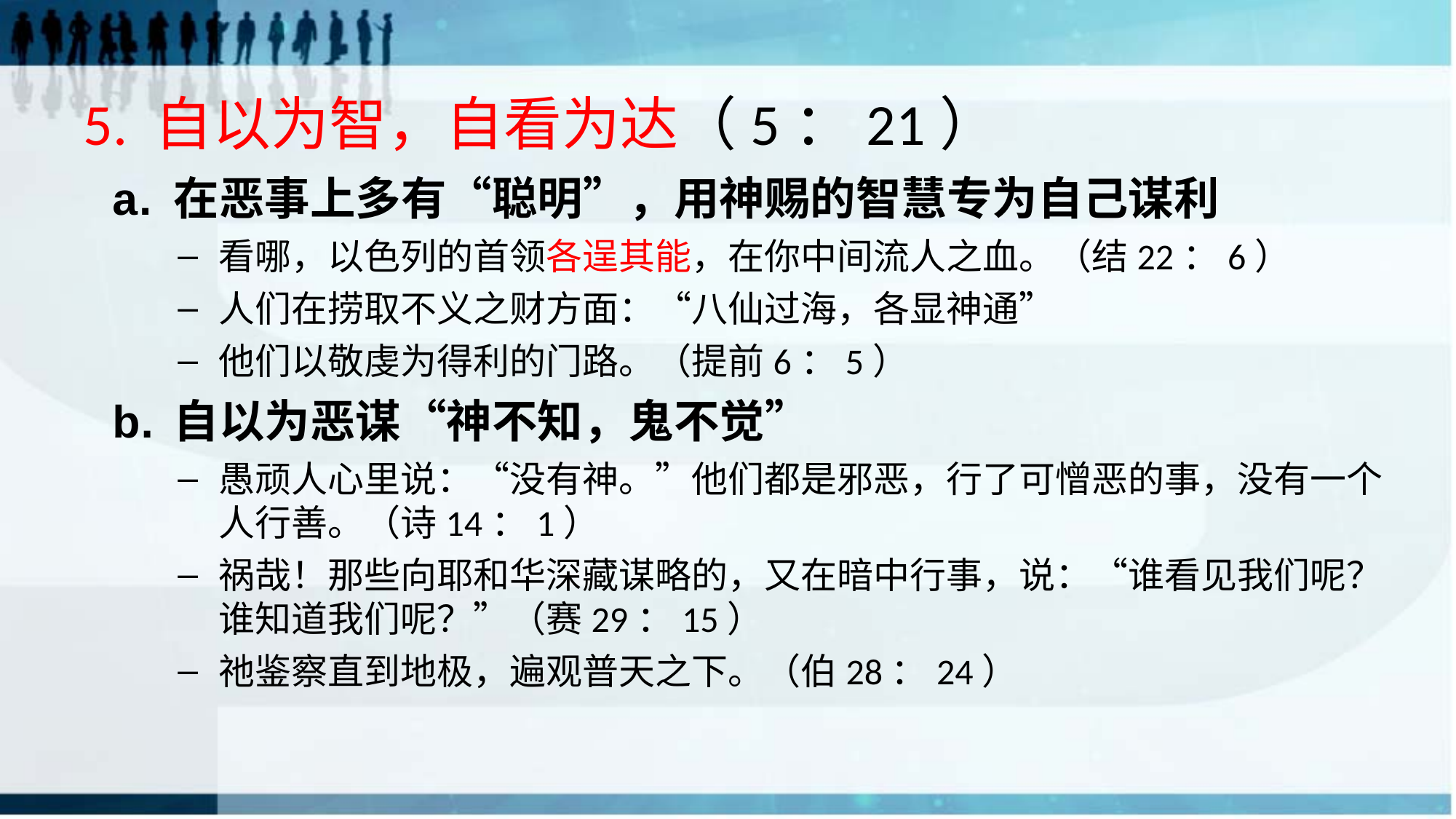

# 5. 自以为智，自看为达（5：21）
在恶事上多有“聪明”，用神赐的智慧专为自己谋利
看哪，以色列的首领各逞其能，在你中间流人之血。（结22：6）
人们在捞取不义之财方面：“八仙过海，各显神通”
他们以敬虔为得利的门路。（提前6：5）
自以为恶谋“神不知，鬼不觉”
愚顽人心里说：“没有神。”他们都是邪恶，行了可憎恶的事，没有一个人行善。（诗14：1）
祸哉！那些向耶和华深藏谋略的，又在暗中行事，说：“谁看见我们呢？谁知道我们呢？”（赛29：15）
祂鉴察直到地极，遍观普天之下。（伯28：24）